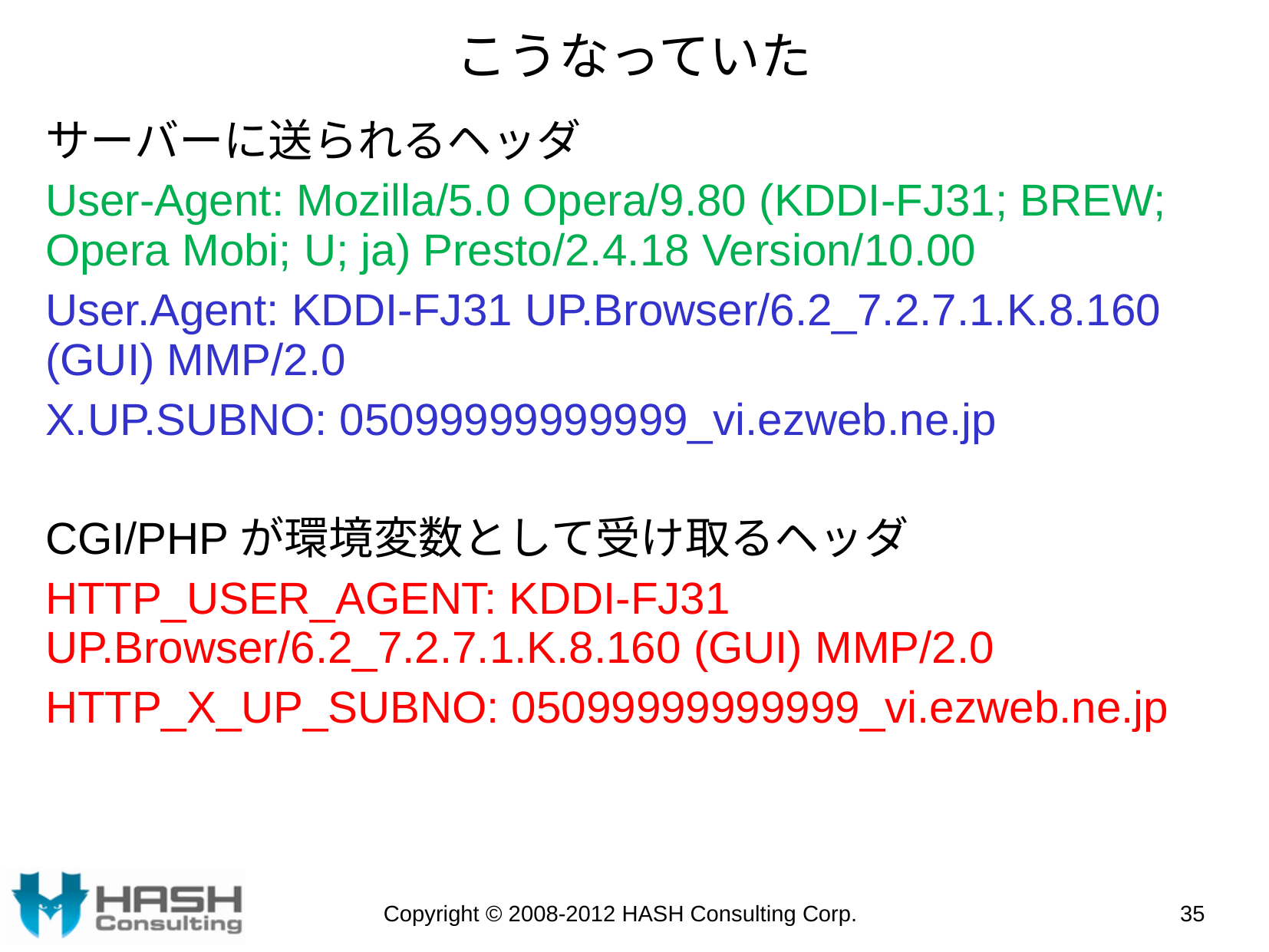

# こうなっていた
サーバーに送られるヘッダ
User-Agent: Mozilla/5.0 Opera/9.80 (KDDI-FJ31; BREW; Opera Mobi; U; ja) Presto/2.4.18 Version/10.00
User.Agent: KDDI-FJ31 UP.Browser/6.2_7.2.7.1.K.8.160 (GUI) MMP/2.0
X.UP.SUBNO: 05099999999999_vi.ezweb.ne.jp

CGI/PHPが環境変数として受け取るヘッダ
HTTP_USER_AGENT: KDDI-FJ31 UP.Browser/6.2_7.2.7.1.K.8.160 (GUI) MMP/2.0
HTTP_X_UP_SUBNO: 05099999999999_vi.ezweb.ne.jp
Copyright © 2008-2012 HASH Consulting Corp.
35